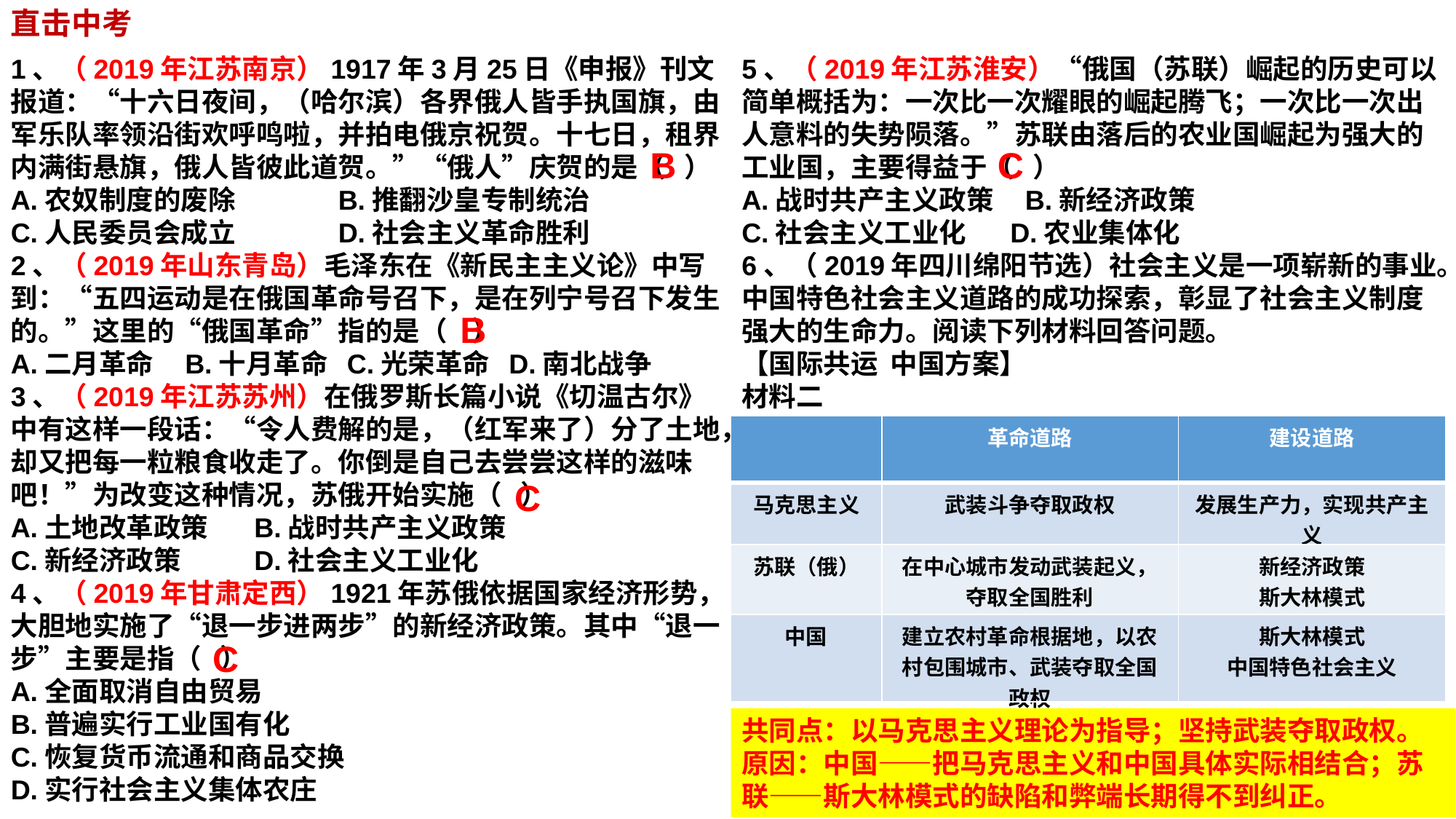

直击中考
1、（2019年江苏南京）1917年3月25日《申报》刊文报道：“十六日夜间，（哈尔滨）各界俄人皆手执国旗，由军乐队率领沿街欢呼鸣啦，并拍电俄京祝贺。十七日，租界内满街悬旗，俄人皆彼此道贺。”“俄人”庆贺的是（   ）A.农奴制度的废除	B.推翻沙皇专制统治C.人民委员会成立	D.社会主义革命胜利
2、（2019年山东青岛）毛泽东在《新民主主义论》中写到：“五四运动是在俄国革命号召下，是在列宁号召下发生的。”这里的“俄国革命”指的是（    ）
A.二月革命    B.十月革命  C.光荣革命  D.南北战争
3、（2019年江苏苏州）在俄罗斯长篇小说《切温古尔》中有这样一段话：“令人费解的是，（红军来了）分了土地，却又把每一粒粮食收走了。你倒是自己去尝尝这样的滋味吧！”为改变这种情况，苏俄开始实施（   ）
A.土地改革政策	   B.战时共产主义政策
C.新经济政策	   D.社会主义工业化
4、（2019年甘肃定西）1921年苏俄依据国家经济形势，大胆地实施了“退一步进两步”的新经济政策。其中“退一步”主要是指（   ）
A.全面取消自由贸易
B.普遍实行工业国有化
C.恢复货币流通和商品交换
D.实行社会主义集体农庄
5、（2019年江苏淮安）“俄国（苏联）崛起的历史可以简单概括为：一次比一次耀眼的崛起腾飞；一次比一次出人意料的失势陨落。”苏联由落后的农业国崛起为强大的工业国，主要得益于（   ）A.战时共产主义政策    B.新经济政策C.社会主义工业化      D.农业集体化
6、（2019年四川绵阳节选）社会主义是一项崭新的事业。中国特色社会主义道路的成功探索，彰显了社会主义制度强大的生命力。阅读下列材料回答问题。
【国际共运  中国方案】
材料二

（2）根据材料二，概括苏俄和中国革命道路的共同点。根据材料二和所学知识，分析中苏两国社会主义事业一成一败的主要原因。
B
C
B
|  | 革命道路 | 建设道路 |
| --- | --- | --- |
| 马克思主义 | 武装斗争夺取政权 | 发展生产力，实现共产主义 |
| 苏联（俄） | 在中心城市发动武装起义，夺取全国胜利 | 新经济政策 斯大林模式 |
| 中国 | 建立农村革命根据地，以农村包围城市、武装夺取全国政权 | 斯大林模式 中国特色社会主义 |
C
C
共同点：以马克思主义理论为指导；坚持武装夺取政权。原因：中国——把马克思主义和中国具体实际相结合；苏联——斯大林模式的缺陷和弊端长期得不到纠正。